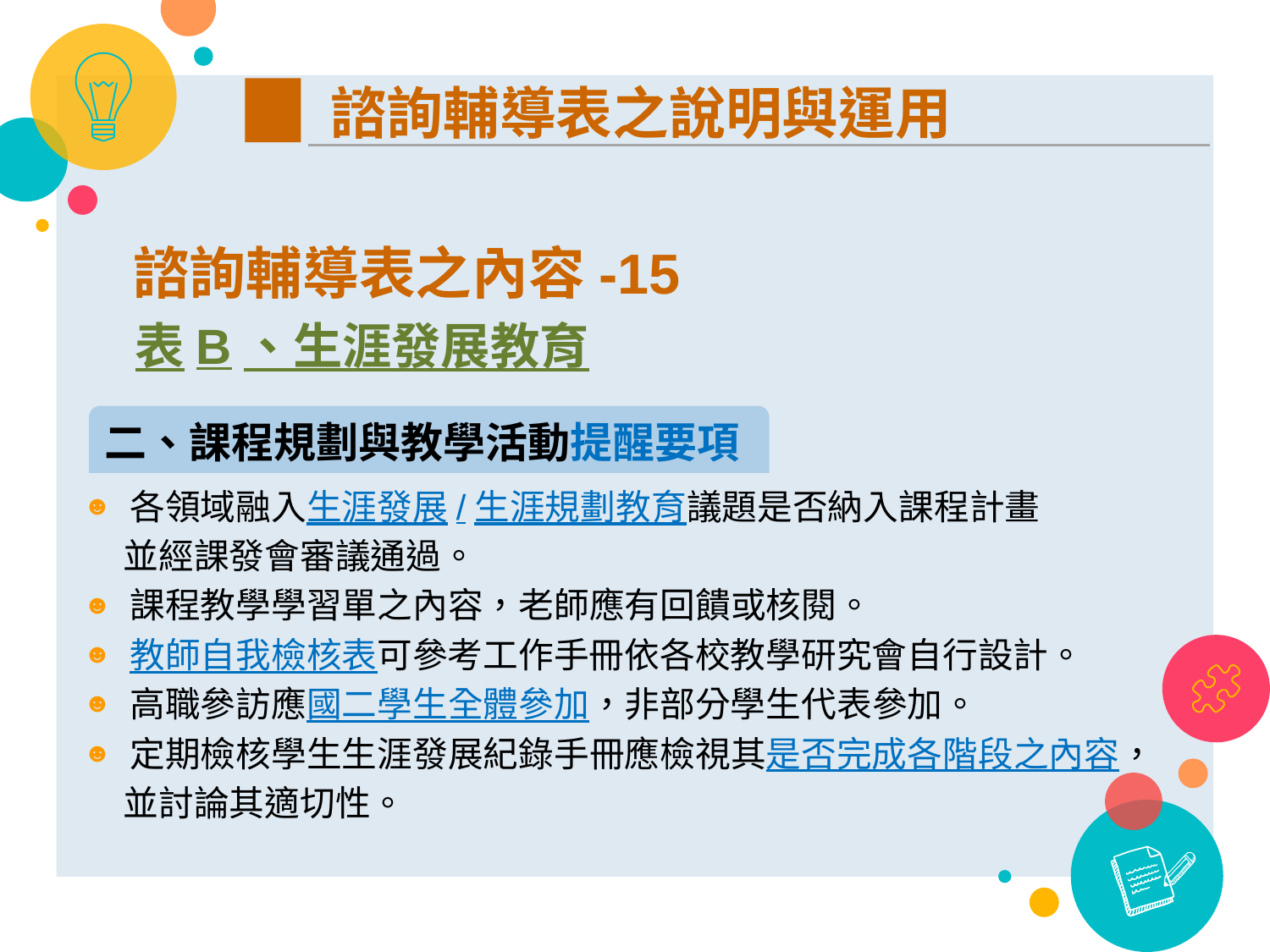

諮詢輔導表之說明與運用

諮詢輔導表之內容-15
表B、生涯發展教育
二、課程規劃與教學活動提醒要項
 各領域融入生涯發展/生涯規劃教育議題是否納入課程計畫
    並經課發會審議通過。
 課程教學學習單之內容，老師應有回饋或核閱。
 教師自我檢核表可參考工作手冊依各校教學研究會自行設計。
 高職參訪應國二學生全體參加，非部分學生代表參加。
 定期檢核學生生涯發展紀錄手冊應檢視其是否完成各階段之內容，
    並討論其適切性。